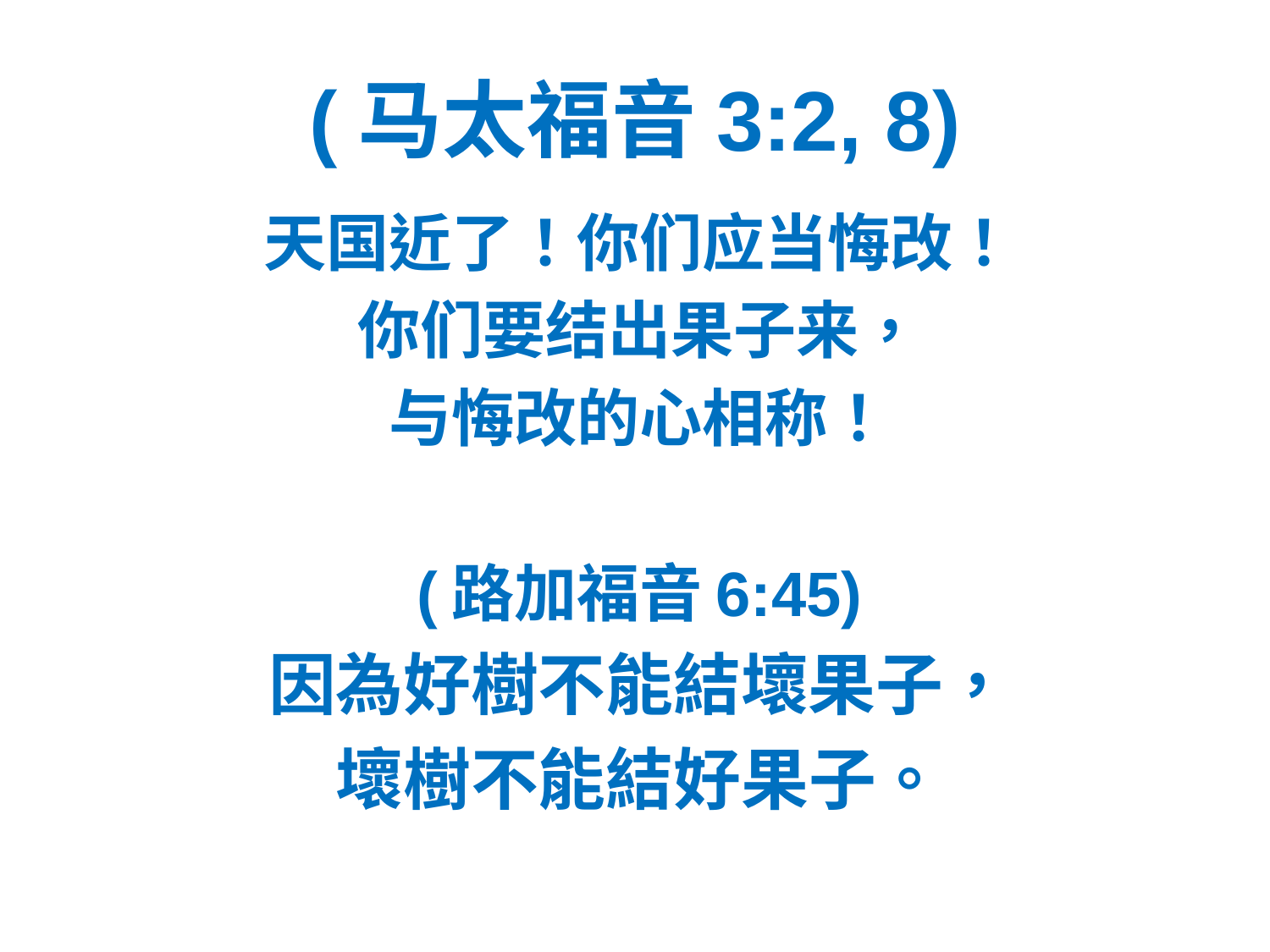

# (马太福音3:2, 8)
天国近了！你们应当悔改！
你们要结出果子来，
与悔改的心相称！

(路加福音6:45)
因為好樹不能結壞果子，
壞樹不能結好果子。